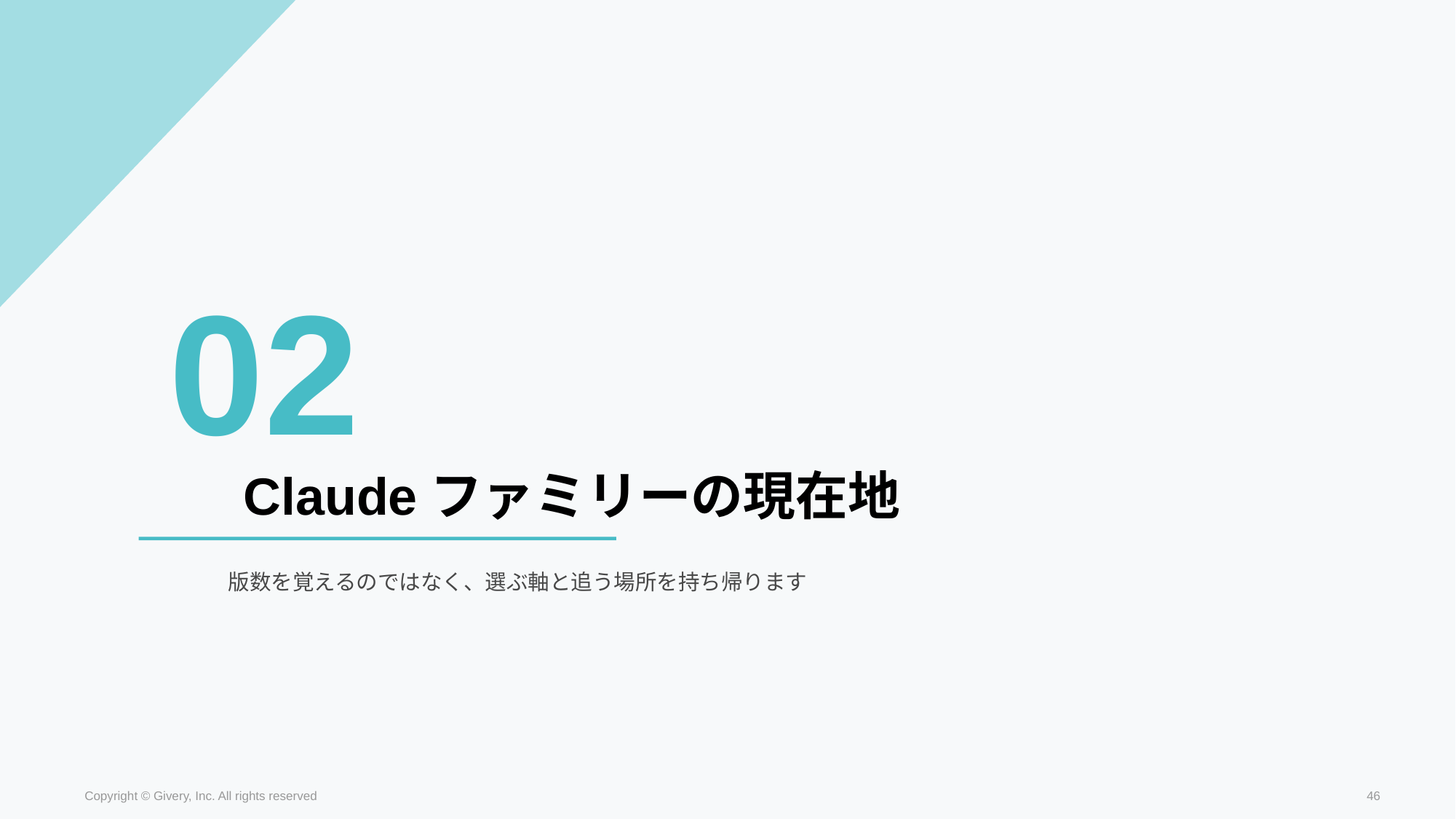

02
Claudeファミリーの現在地

版数を覚えるのではなく、選ぶ軸と追う場所を持ち帰ります
Copyright © Givery, Inc. All rights reserved
46